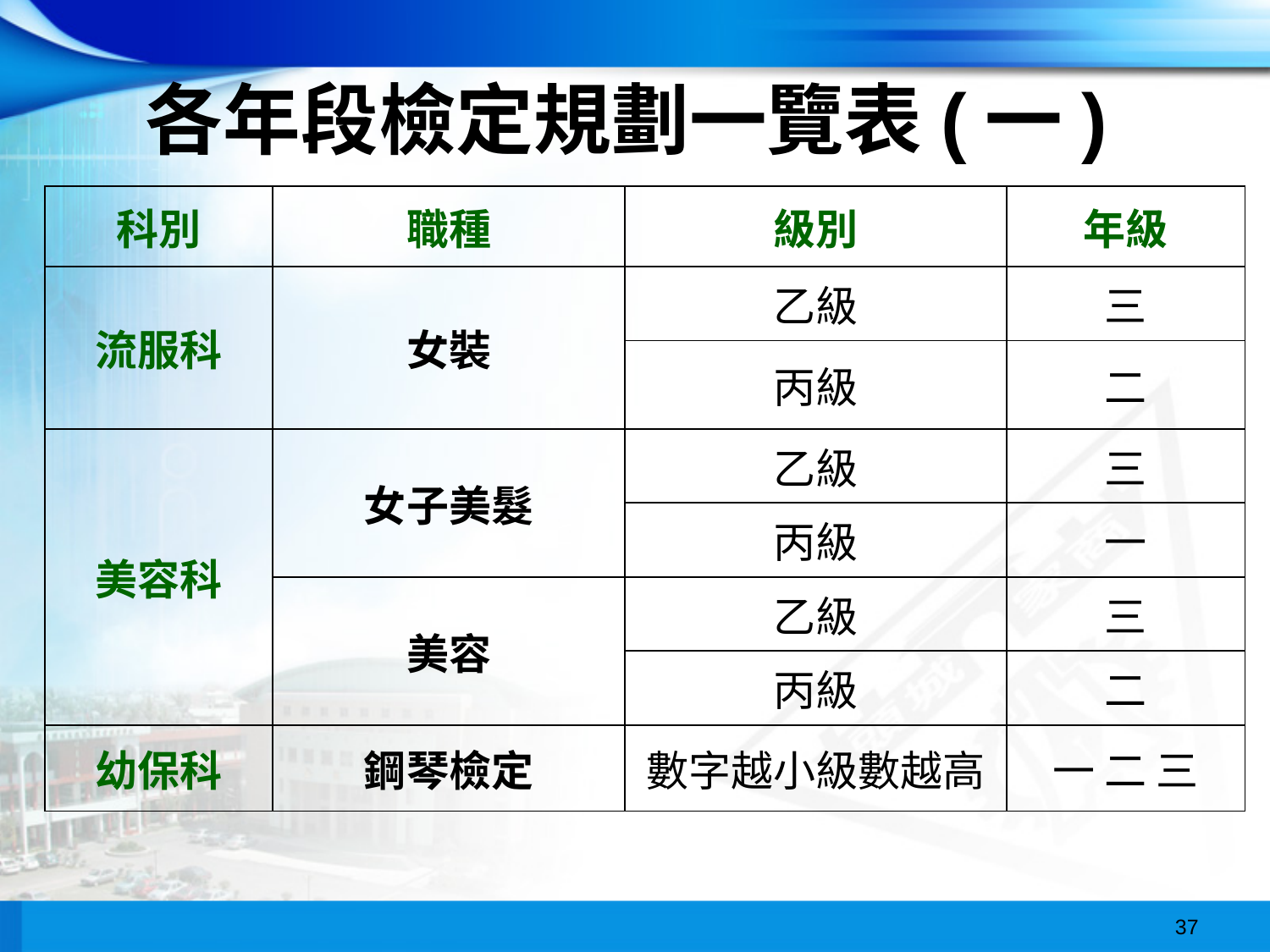

各年段檢定規劃一覽表(一)
| 科別 | 職種 | 級別 | 年級 |
| --- | --- | --- | --- |
| 流服科 | 女裝 | 乙級 | 三 |
|  |  | 丙級 | 二 |
| 美容科 | 女子美髮 | 乙級 | 三 |
|  |  | 丙級 | 一 |
|  | 美容 | 乙級 | 三 |
|  |  | 丙級 | 二 |
| 幼保科 | 鋼琴檢定 | 數字越小級數越高 | 一 二 三 |
37